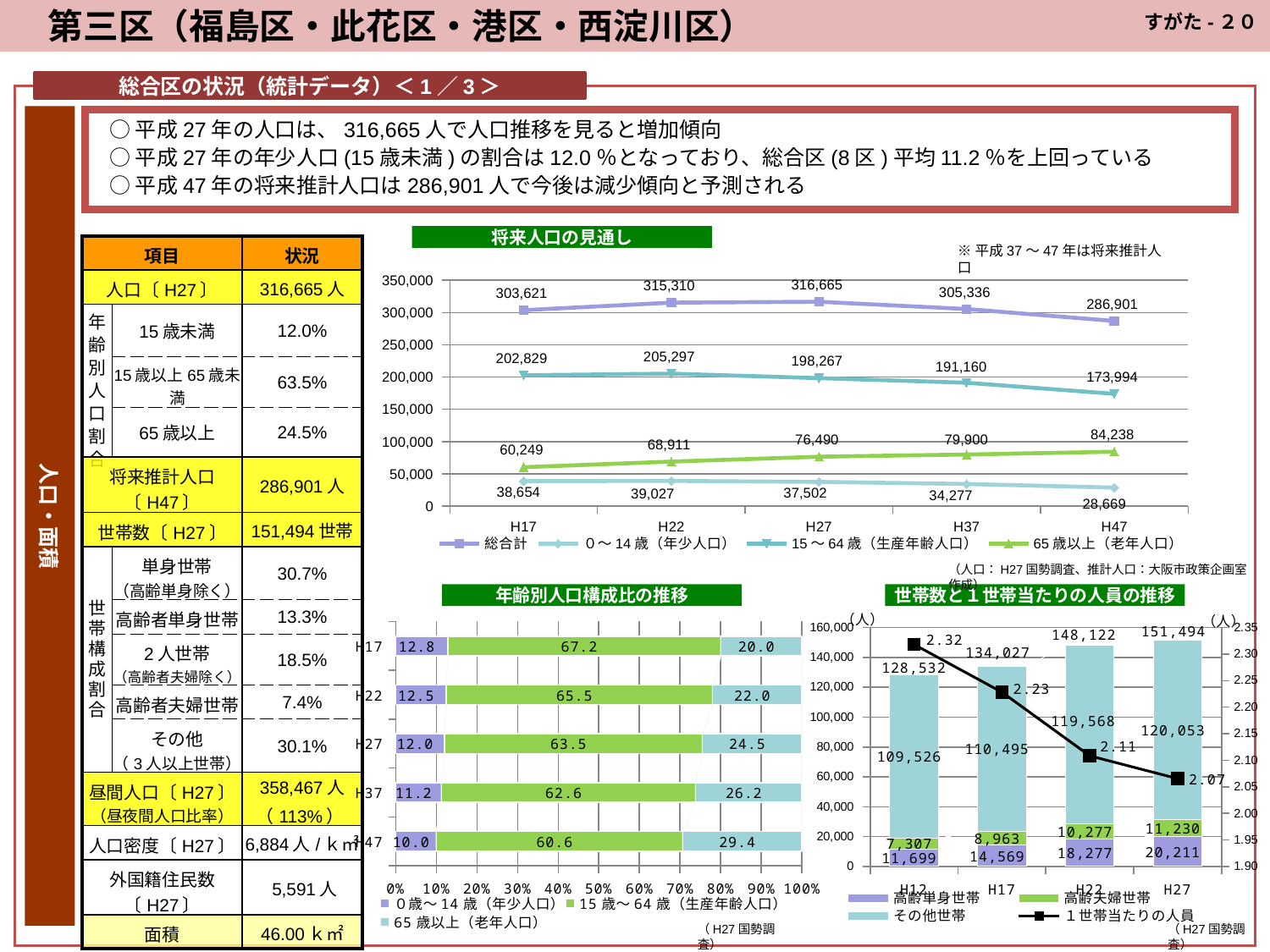

第三区（福島区・此花区・港区・西淀川区）
すがた-２０
総合区の状況（統計データ）＜1／3＞

人口・面積

○平成27年の人口は、316,665人で人口推移を見ると増加傾向
○平成27年の年少人口(15歳未満)の割合は12.0％となっており、総合区(8区)平均11.2％を上回っている
○平成47年の将来推計人口は286,901人で今後は減少傾向と予測される
将来人口の見通し
| 項目 |  | 状況 |
| --- | --- | --- |
| 人口〔H27〕 |  | 316,665人 |
| 年齢別人口割合 | 15歳未満 | 12.0% |
|  | 15歳以上65歳未満 | 63.5% |
|  | 65歳以上 | 24.5% |
| 将来推計人口〔H47〕 |  | 286,901人 |
| 世帯数〔H27〕 |  | 151,494世帯 |
| 世帯構成割合 | 単身世帯 （高齢単身除く） | 30.7% |
|  | 高齢者単身世帯 | 13.3% |
|  | 2人世帯 （高齢者夫婦除く） | 18.5% |
|  | 高齢者夫婦世帯 | 7.4% |
|  | その他 （3人以上世帯） | 30.1% |
| 昼間人口〔H27〕 （昼夜間人口比率） |  | 358,467人 （113%） |
| 人口密度〔H27〕 |  | 6,884人/ｋ㎡ |
| 外国籍住民数〔H27〕 |  | 5,591人 |
| 面積 |  | 46.00ｋ㎡ |
※平成37～47年は将来推計人口

### Chart

| Category | 総合計 | ０～14歳（年少人口） | 15～64歳（生産年齢人口） | 65歳以上（老年人口） |
|---|---|---|---|---|
| H17 | 303621.0 | 38654.0 | 202829.0 | 60249.0 |
| H22 | 315310.0 | 39027.0 | 205297.0 | 68911.0 |
| H27 | 316665.0 | 37502.0 | 198267.0 | 76490.0 |
| H37 | 305336.28762068 | 34276.52863043019 | 191159.5471761003 | 79900.21181414899 |
| H47 | 286901.0739907716 | 28668.61929665591 | 173994.10501340893 | 84238.34968070505 |
（人口：H27国勢調査、推計人口：大阪市政策企画室作成）
年齢別人口構成比の推移
世帯数と１世帯当たりの人員の推移

### Chart

| Category | 高齢単身世帯 | 高齢夫婦世帯 | その他世帯 |  | １世帯当たりの人員 |
|---|---|---|---|---|---|
| H12 | 11699.0 | 7307.0 | 109526.0 | 128532.0 | 2.318053091837052 |
| H17 | 14569.0 | 8963.0 | 110495.0 | 134027.0 | 2.2281779044521492 |
| H22 | 18277.0 | 10277.0 | 119568.0 | 148122.0 | 2.1083566249443026 |
| H27 | 20211.0 | 11230.0 | 120053.0 | 151494.0 | 2.065368925502 |

### Chart

| Category | ０歳～14歳（年少人口） | 15歳～64歳（生産年齢人口） | 65歳以上（老年人口） |
|---|---|---|---|
| H47 | 9.992510274667511 | 60.64602777297581 | 29.361461952357377 |
| H37 | 11.225828707595998 | 62.60623284107621 | 26.16793845132792 |
| H27 | 12.00990203645051 | 63.49440688659094 | 24.49569107695853 |
| H22 | 12.459335642568726 | 65.54088783181952 | 21.99977652561173 |
| H17 | 12.81070618959872 | 67.2215741121211 | 19.96771969827469 |
（H27国勢調査）
（H27国勢調査）